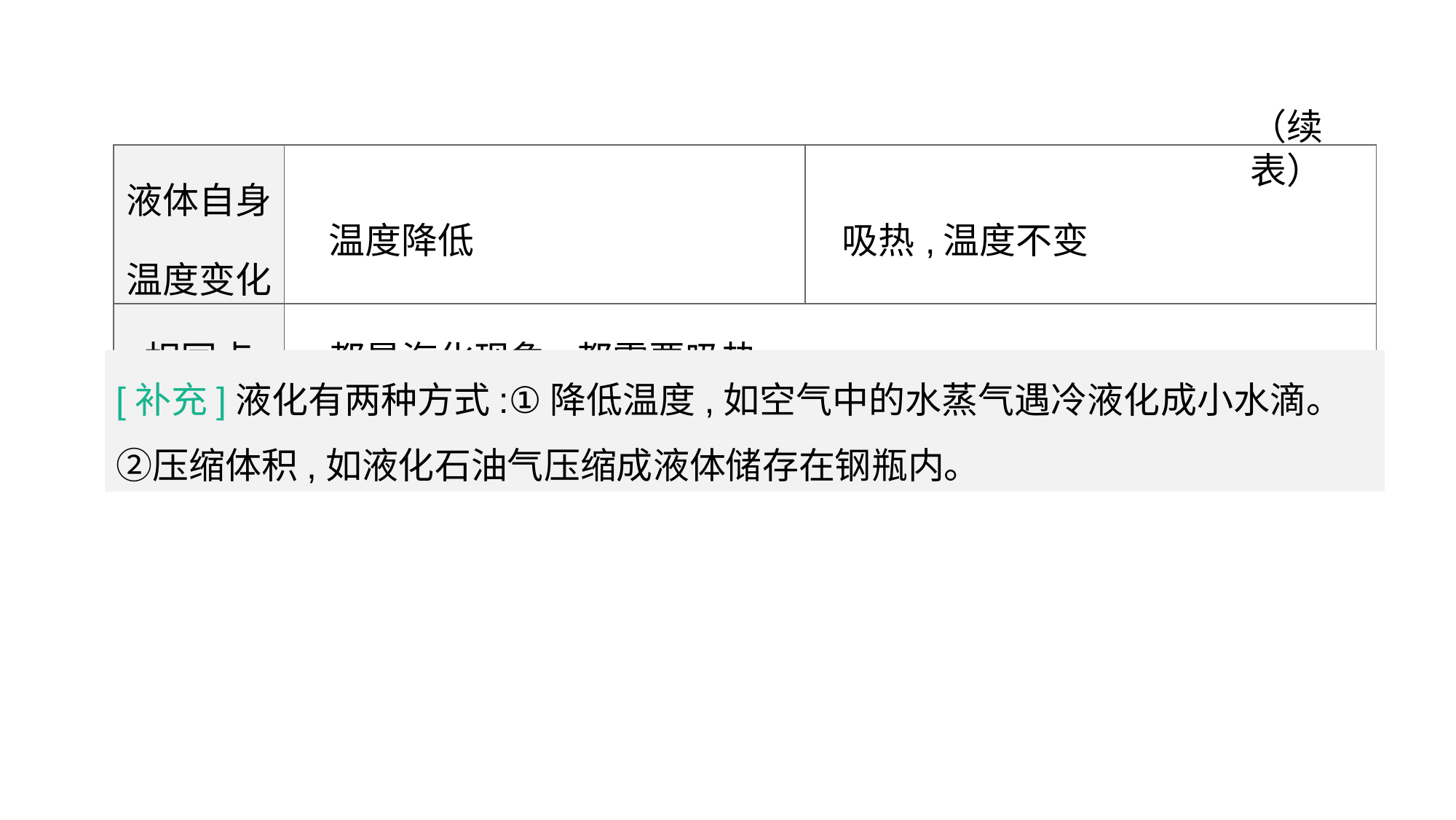

（续表）
| 液体自身 温度变化 | 温度降低 | 吸热,温度不变 |
| --- | --- | --- |
| 相同点 | 都是汽化现象,都需要吸热 |  |
[补充]液化有两种方式:①降低温度,如空气中的水蒸气遇冷液化成小水滴。②压缩体积,如液化石油气压缩成液体储存在钢瓶内。